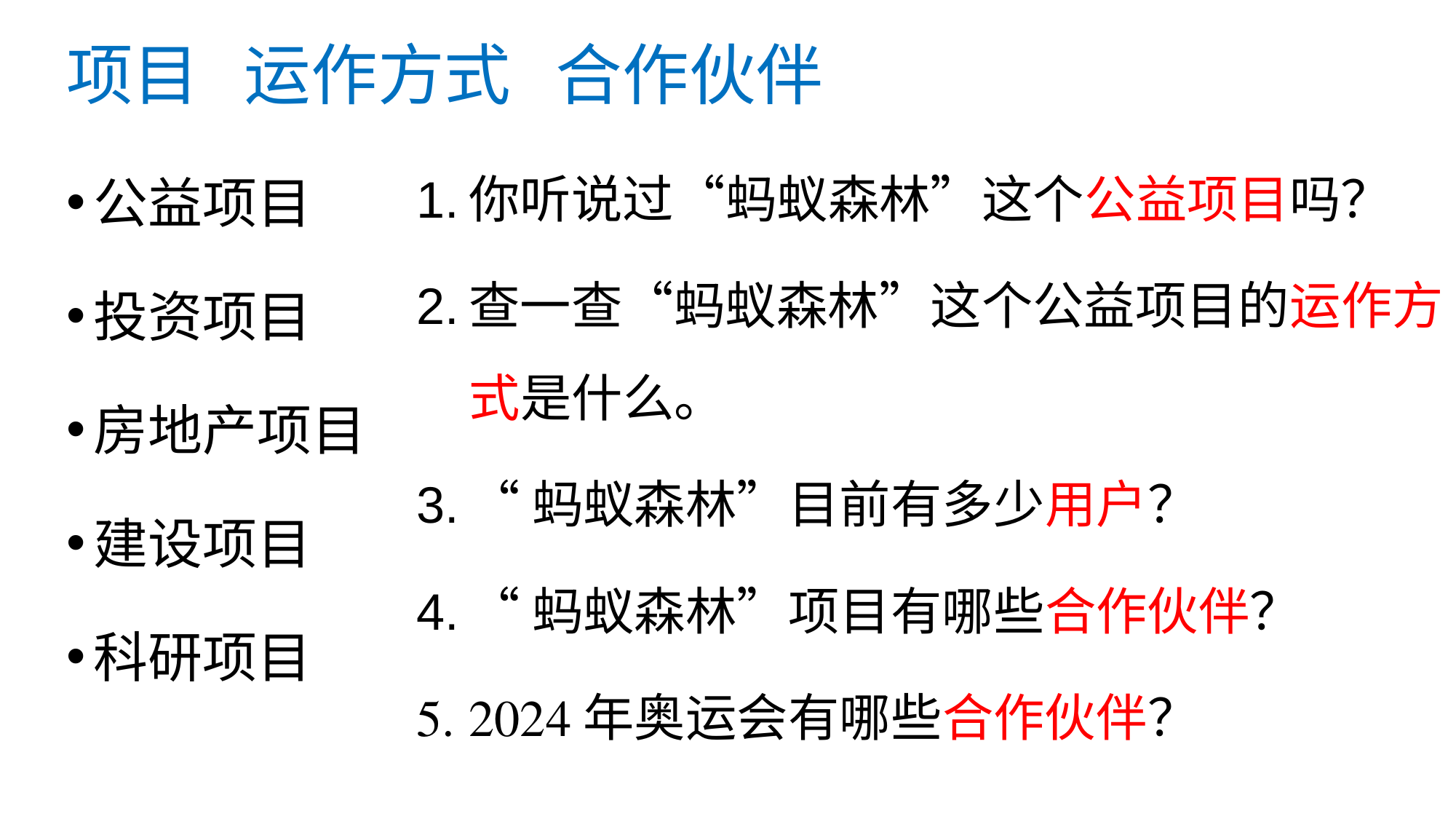

# 项目   运作方式   合作伙伴
公益项目
投资项目
房地产项目
建设项目
科研项目

你听说过“蚂蚁森林”这个公益项目吗？
查一查“蚂蚁森林”这个公益项目的运作方式是什么。
“蚂蚁森林”目前有多少用户？
“蚂蚁森林”项目有哪些合作伙伴？
2024年奥运会有哪些合作伙伴？